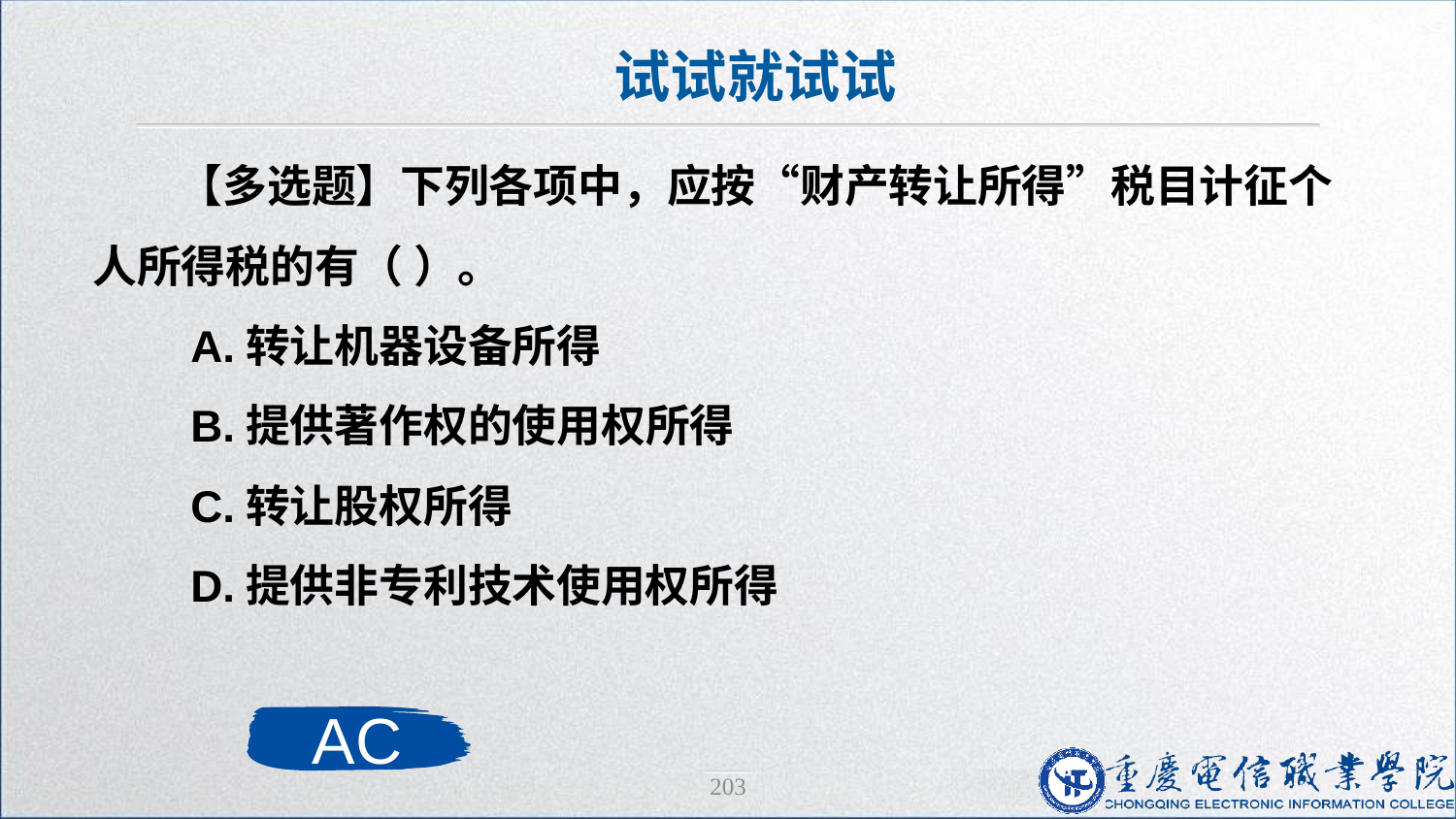

试试就试试
【多选题】下列各项中，应按“财产转让所得”税目计征个人所得税的有（ ）。
 A.转让机器设备所得
 B.提供著作权的使用权所得
 C.转让股权所得
 D.提供非专利技术使用权所得
AC

203